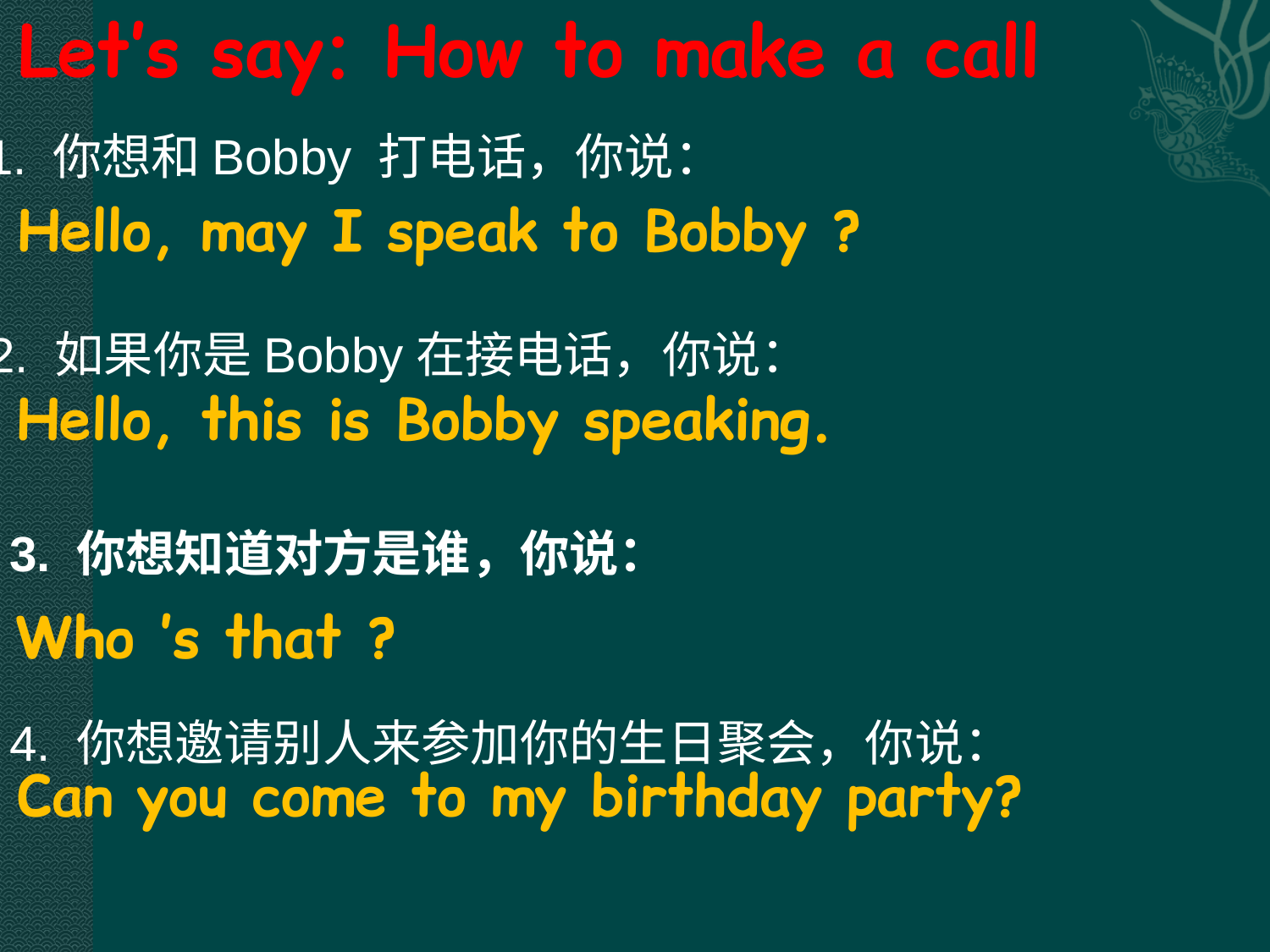

Let’s say: How to make a call
1. 你想和Bobby 打电话，你说：
2. 如果你是Bobby在接电话，你说：

3. 你想知道对方是谁，你说：
4. 你想邀请别人来参加你的生日聚会，你说：
Hello, may I speak to Bobby ?
Hello, this is Bobby speaking.
Who ’s that ?
Can you come to my birthday party?